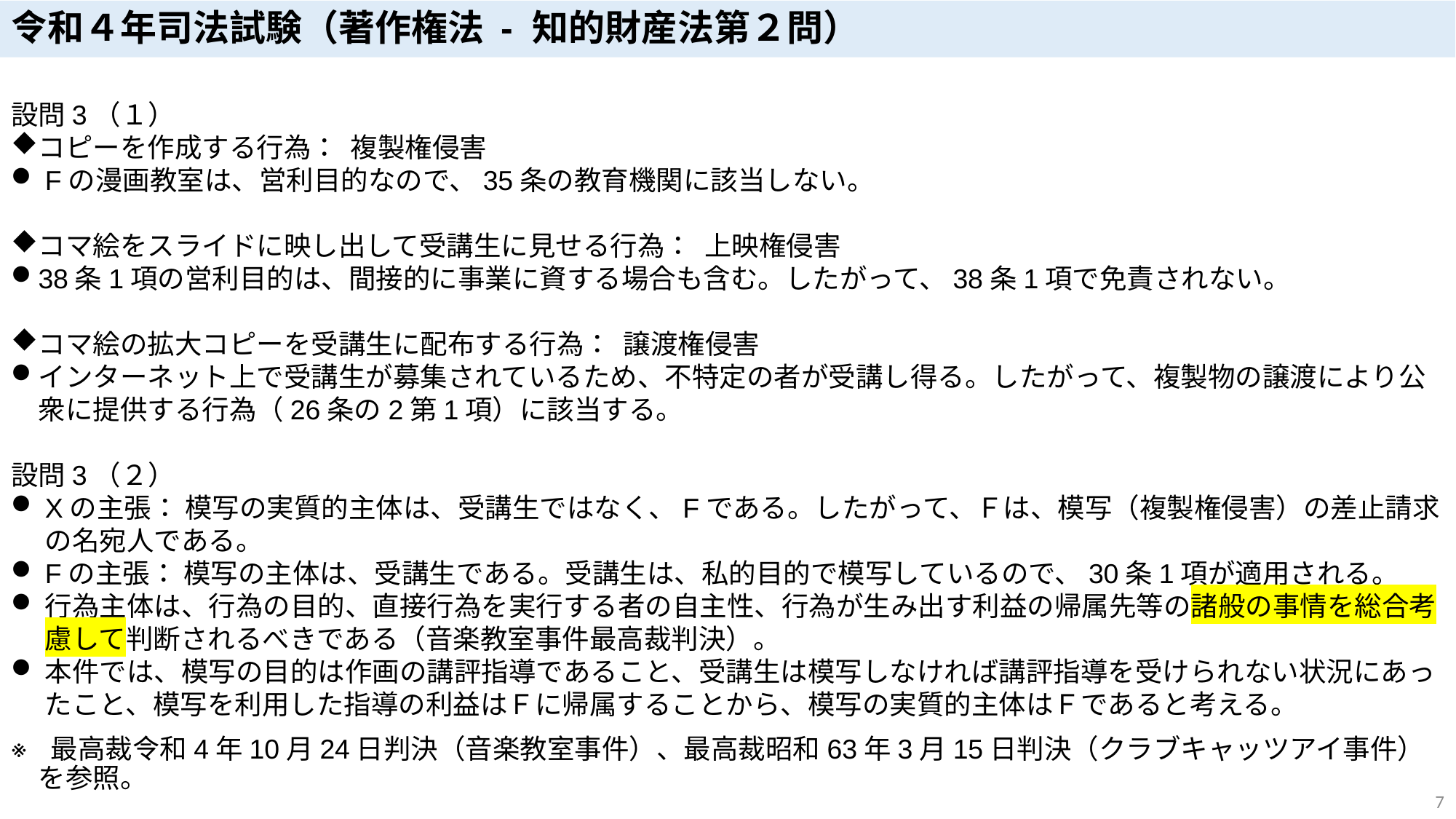

# 令和４年司法試験（著作権法 - 知的財産法第２問）
設問3（１）
コピーを作成する行為：  複製権侵害
Fの漫画教室は、営利目的なので、35条の教育機関に該当しない。

コマ絵をスライドに映し出して受講生に見せる行為：  上映権侵害
38条1項の営利目的は、間接的に事業に資する場合も含む。したがって、38条1項で免責されない。

コマ絵の拡大コピーを受講生に配布する行為：  譲渡権侵害
インターネット上で受講生が募集されているため、不特定の者が受講し得る。したがって、複製物の譲渡により公衆に提供する行為（26条の2第1項）に該当する。

設問3（２）
Xの主張： 模写の実質的主体は、受講生ではなく、Fである。したがって、Ｆは、模写（複製権侵害）の差止請求の名宛人である。
Fの主張： 模写の主体は、受講生である。受講生は、私的目的で模写しているので、30条1項が適用される。
行為主体は、行為の目的、直接行為を実行する者の自主性、行為が生み出す利益の帰属先等の諸般の事情を総合考慮して判断されるべきである（音楽教室事件最高裁判決）。
本件では、模写の目的は作画の講評指導であること、受講生は模写しなければ講評指導を受けられない状況にあったこと、模写を利用した指導の利益はＦに帰属することから、模写の実質的主体はＦであると考える。
 最高裁令和4年10月24日判決（音楽教室事件）、最高裁昭和63年3月15日判決（クラブキャッツアイ事件）を参照。

7